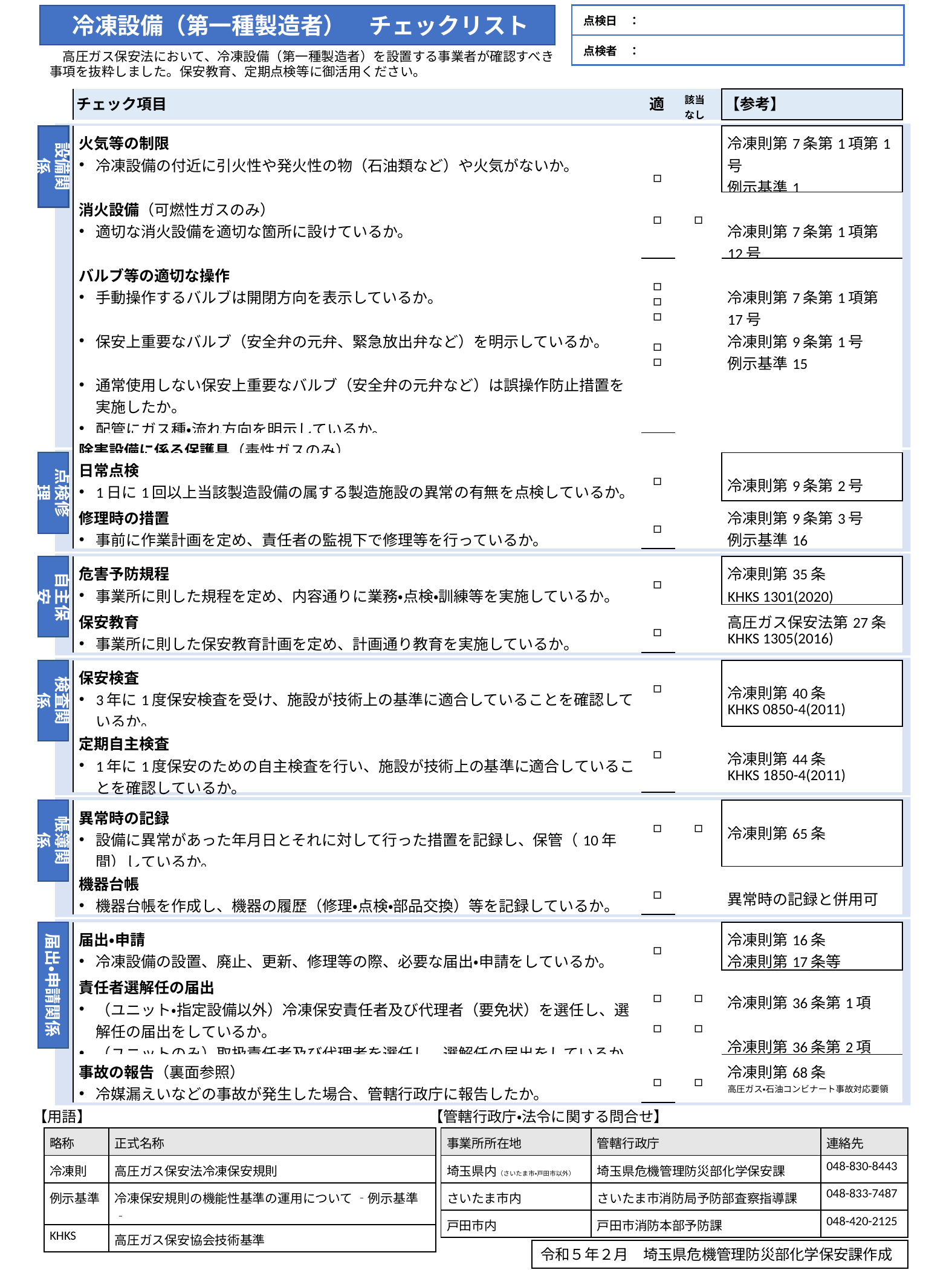

冷凍設備（第一種製造者）　チェックリスト
| 点検日　： |  |
| --- | --- |
| 点検者　： |  |
　高圧ガス保安法において、冷凍設備（第一種製造者）を設置する事業者が確認すべき事項を抜粋しました。保安教育、定期点検等に御活用ください。
| チェック項目 | 適 | 該当 なし | 【参考】 |
| --- | --- | --- | --- |

設備関係
| 火気等の制限 冷凍設備の付近に引火性や発火性の物（石油類など）や火気がないか。 | □ |  | 冷凍則第7条第1項第1号 例示基準1 |
| --- | --- | --- | --- |
| 消火設備（可燃性ガスのみ） 適切な消火設備を適切な箇所に設けているか。 | □ | □ | 冷凍則第7条第1項第12号 |
| バルブ等の適切な操作 手動操作するバルブは開閉方向を表示しているか。　　　　　　　　　　　　　　　　　　　　　 保安上重要なバルブ（安全弁の元弁、緊急放出弁など）を明示しているか。　　　　　　 通常使用しない保安上重要なバルブ（安全弁の元弁など）は誤操作防止措置を実施したか。 配管にガス種・流れ方向を明示しているか。 バルブを操作するための空間・照度を確保しているか。 | □ □ □ □ □ |  | 冷凍則第7条第1項第17号 冷凍則第9条第1号　 例示基準15 |
| 除害設備に係る保護具（毒性ガスのみ） 必要個数を備えているか。　 （必要個数：作業員数＋予備数 or 作業員１０人につき３個） 着装訓練を３か月に１回以上行っているか。 | □ □ | □ □ | 冷凍則第7条第1項第16号　 例示基準14 |

点検修理
| 日常点検 1日に1回以上当該製造設備の属する製造施設の異常の有無を点検しているか。 | □ |  | 冷凍則第9条第2号 |
| --- | --- | --- | --- |
| 修理時の措置 事前に作業計画を定め、責任者の監視下で修理等を行っているか。 | □ |  | 冷凍則第9条第3号 例示基準16 |

自主保安
| 危害予防規程 事業所に則した規程を定め、内容通りに業務・点検・訓練等を実施しているか。 | □ |  | 冷凍則第35条 KHKS 1301(2020) |
| --- | --- | --- | --- |
| 保安教育 事業所に則した保安教育計画を定め、計画通り教育を実施しているか。 | □ |  | 高圧ガス保安法第27条 KHKS 1305(2016) |

検査関係
| 保安検査 3年に1度保安検査を受け、施設が技術上の基準に適合していることを確認しているか。 | □ |  | 冷凍則第40条 KHKS 0850-4(2011) |
| --- | --- | --- | --- |
| 定期自主検査 1年に1度保安のための自主検査を行い、施設が技術上の基準に適合していることを確認しているか。 | □ |  | 冷凍則第44条 KHKS 1850-4(2011) |

帳簿関係
| 異常時の記録 設備に異常があった年月日とそれに対して行った措置を記録し、保管（10年間）しているか。 | □ | □ | 冷凍則第65条 |
| --- | --- | --- | --- |
| 機器台帳 機器台帳を作成し、機器の履歴（修理・点検・部品交換）等を記録しているか。 | □ |  | 異常時の記録と併用可 |

届出・申請関係
| 届出・申請 冷凍設備の設置、廃止、更新、修理等の際、必要な届出・申請をしているか。 | □ |  | 冷凍則第16条 冷凍則第17条等 |
| --- | --- | --- | --- |
| 責任者選解任の届出 （ユニット・指定設備以外）冷凍保安責任者及び代理者（要免状）を選任し、選解任の届出をしているか。 （ユニットのみ）取扱責任者及び代理者を選任し、選解任の届出をしているか。 | □ □ | □ □ | 冷凍則第36条第1項 　 冷凍則第36条第2項 |
| 事故の報告（裏面参照） 冷媒漏えいなどの事故が発生した場合、管轄行政庁に報告したか。 | □ | □ | 冷凍則第68条　 高圧ガス・石油コンビナート事故対応要領 |
【用語】
【管轄行政庁・法令に関する問合せ】
| 略称 | 正式名称 |
| --- | --- |
| 冷凍則 | 高圧ガス保安法冷凍保安規則 |
| 例示基準 | 冷凍保安規則の機能性基準の運用について ‐例示基準‐ |
| KHKS | 高圧ガス保安協会技術基準 |
| 事業所所在地 | 管轄行政庁 | 連絡先 |
| --- | --- | --- |
| 埼玉県内（さいたま市・戸田市以外） | 埼玉県危機管理防災部化学保安課 | 048-830-8443 |
| さいたま市内 | さいたま市消防局予防部査察指導課 | 048-833-7487 |
| 戸田市内 | 戸田市消防本部予防課 | 048-420-2125 |
令和５年２月　埼玉県危機管理防災部化学保安課作成